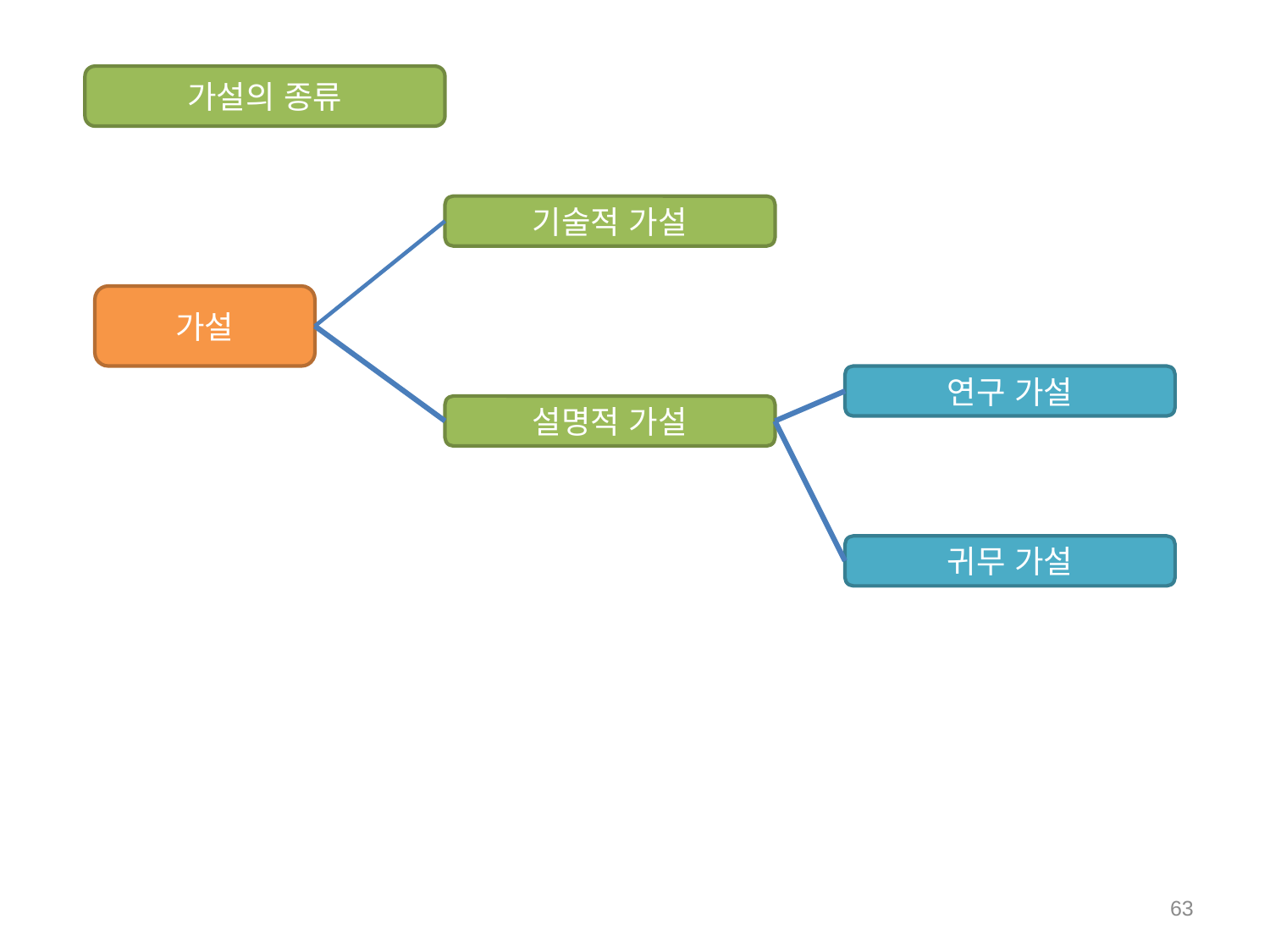

가설의 종류
기술적 가설
가설
연구 가설
설명적 가설
귀무 가설
63